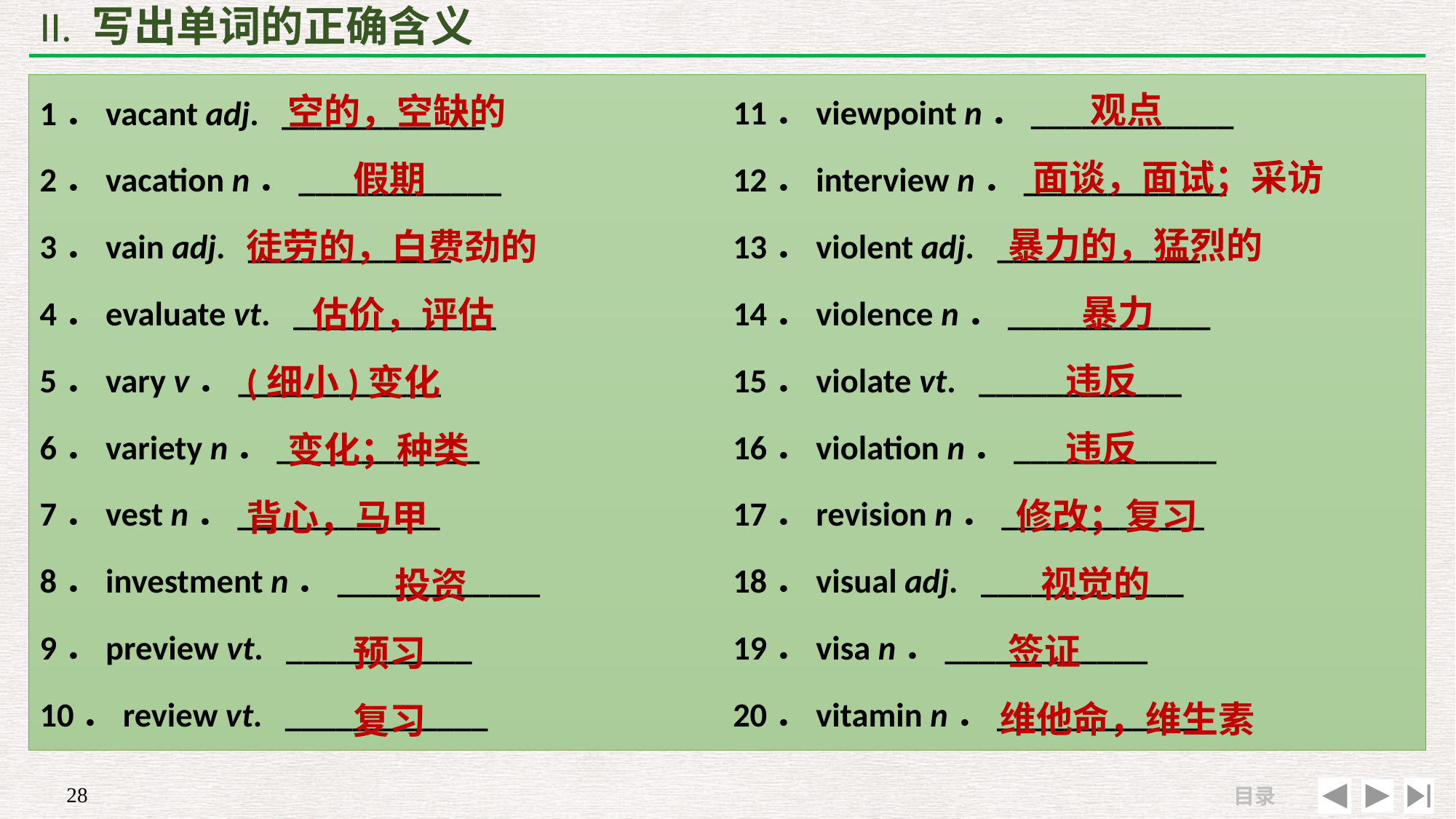

# II. 写出单词的正确含义
              观点
       面谈，面试；采访
    暴力的，猛烈的
             暴力
           违反
           违反
     修改；复习
        视觉的
    签证
   维他命，维生素
    空的，空缺的
            假期
徒劳的，白费劲的
       估价，评估
(细小)变化
    变化；种类
背心，马甲
                 投资
            预习
            复习
1．vacant adj.   ____________
2．vacation n．____________
3．vain adj.   ____________
4．evaluate vt.   ____________
5．vary v．____________
6．variety n．____________
7．vest n．____________
8．investment n．____________
9．preview vt.   ___________
10．review vt.   ____________
11．viewpoint n．____________
12．interview n．____________
13．violent adj.   ____________
14．violence n．____________
15．violate vt.   ____________
16．violation n．____________
17．revision n．____________
18．visual adj.   ____________
19．visa n．____________
20．vitamin n．____________